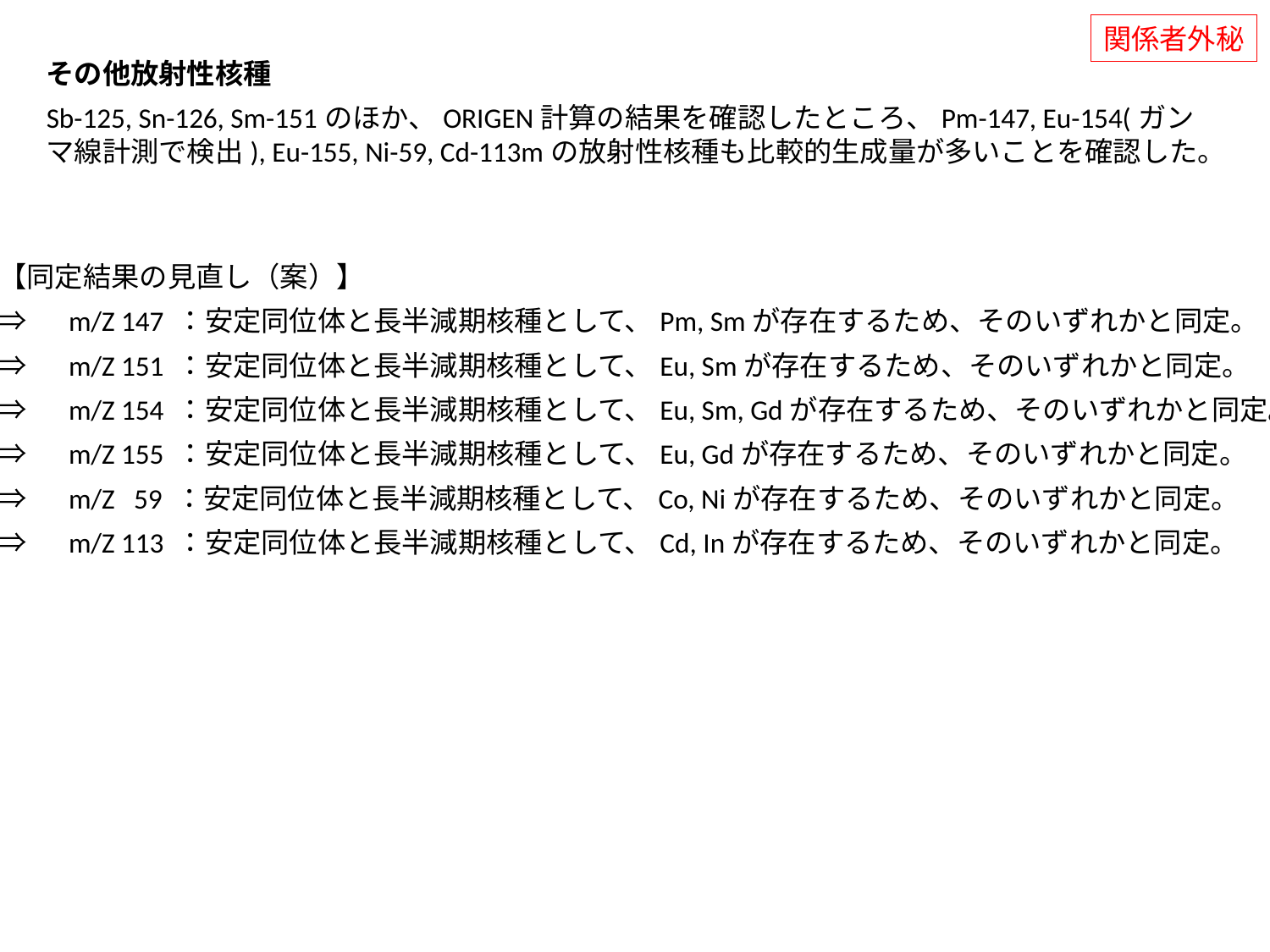

関係者外秘
その他放射性核種
Sb-125, Sn-126, Sm-151のほか、ORIGEN計算の結果を確認したところ、Pm-147, Eu-154(ガンマ線計測で検出), Eu-155, Ni-59, Cd-113mの放射性核種も比較的生成量が多いことを確認した。
【同定結果の見直し（案）】
⇒　m/Z 147 ：安定同位体と長半減期核種として、Pm, Smが存在するため、そのいずれかと同定。
⇒　m/Z 151 ：安定同位体と長半減期核種として、Eu, Smが存在するため、そのいずれかと同定。
⇒　m/Z 154 ：安定同位体と長半減期核種として、Eu, Sm, Gdが存在するため、そのいずれかと同定。
⇒　m/Z 155 ：安定同位体と長半減期核種として、Eu, Gdが存在するため、そのいずれかと同定。
⇒　m/Z   59 ：安定同位体と長半減期核種として、Co, Niが存在するため、そのいずれかと同定。
⇒　m/Z 113 ：安定同位体と長半減期核種として、Cd, Inが存在するため、そのいずれかと同定。